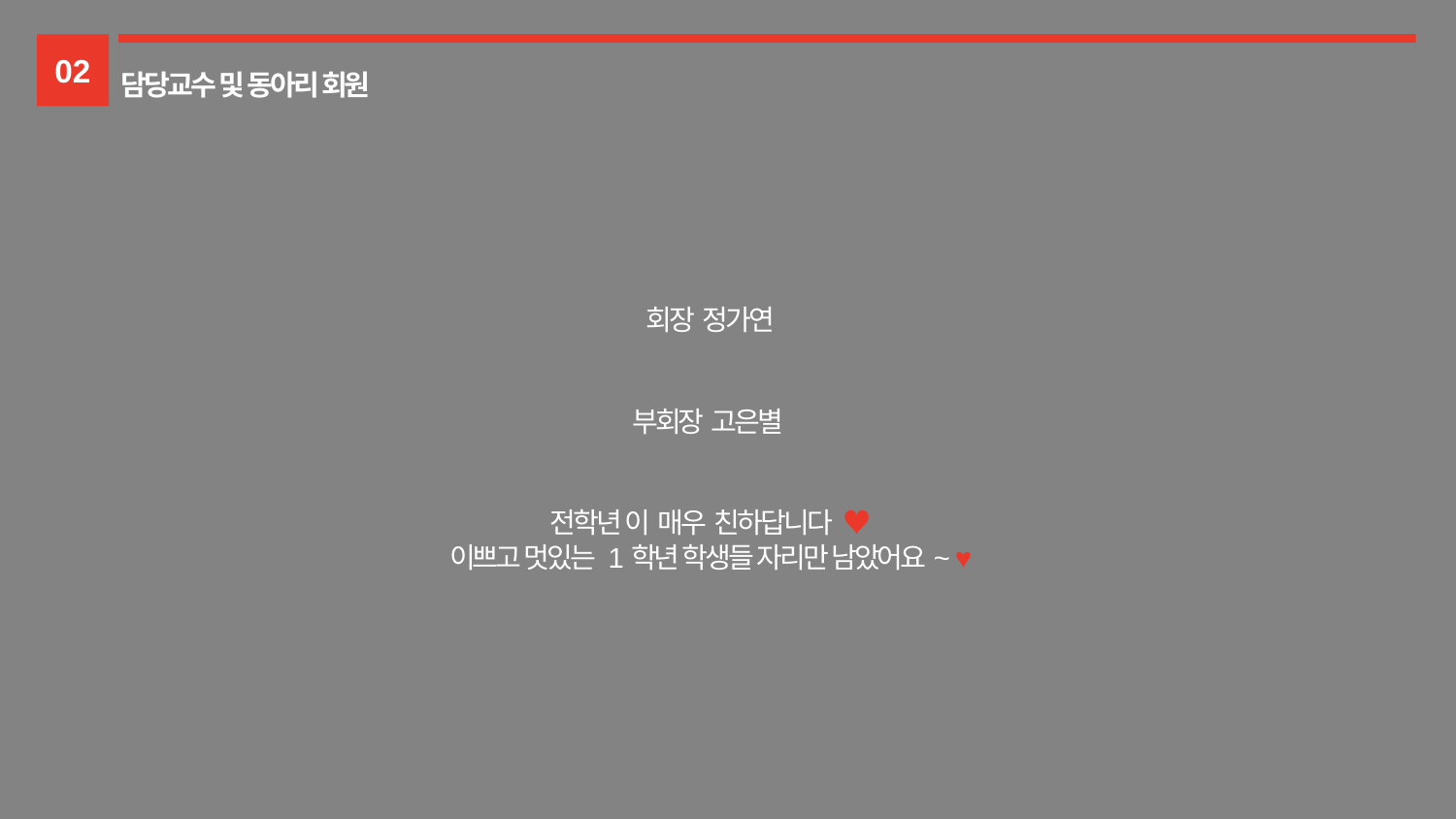

02
담당교수 및 동아리 회원
회장  정가연

부회장  고은별

전학년 이  매우  친하답니다  ♥
이쁘고 멋있는 1학년 학생들 자리만 남았어요~ ♥